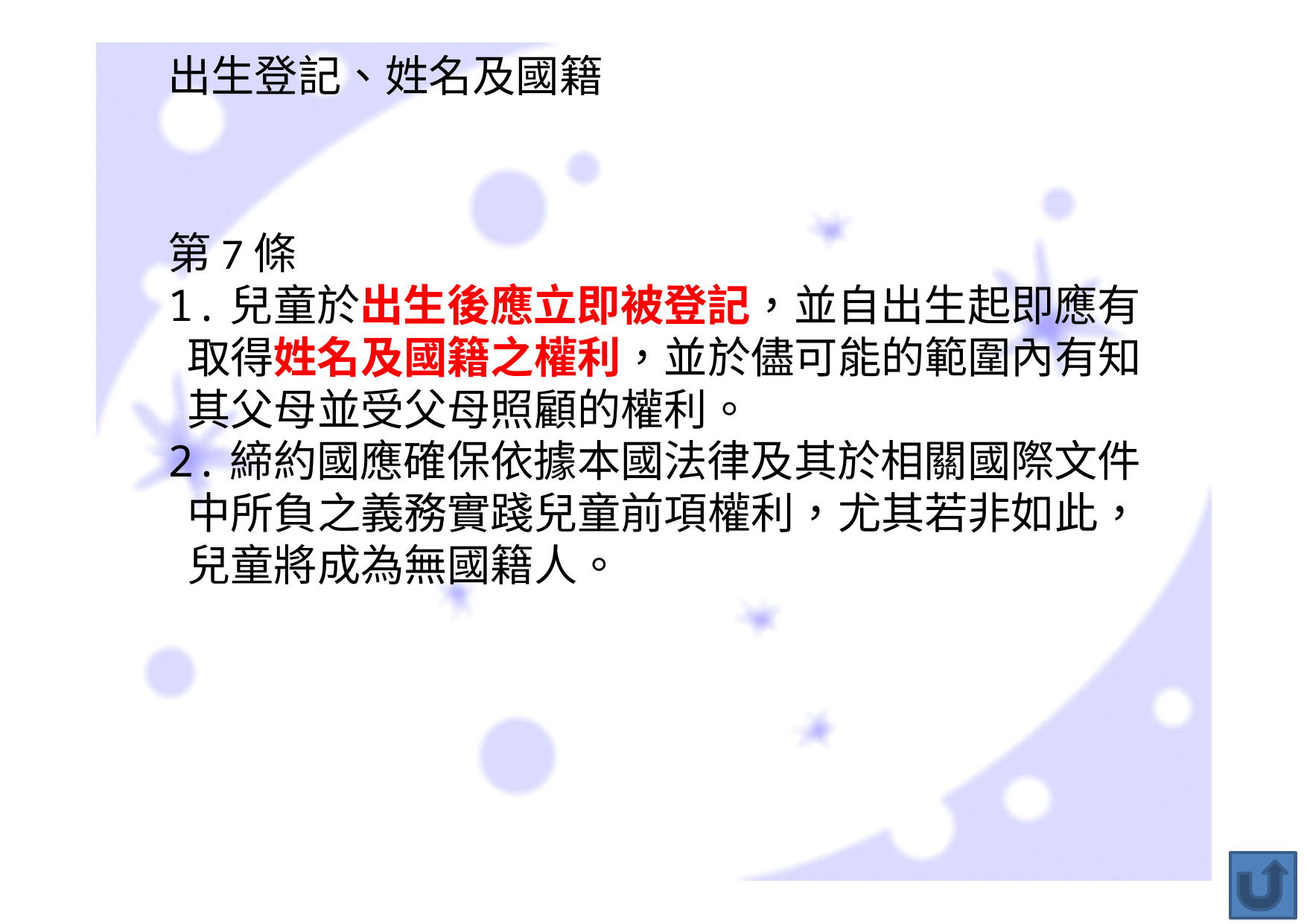

出生登記、姓名及國籍
第7條
1.兒童於出生後應立即被登記，並自出生起即應有取得姓名及國籍之權利，並於儘可能的範圍內有知其父母並受父母照顧的權利。
2.締約國應確保依據本國法律及其於相關國際文件中所負之義務實踐兒童前項權利，尤其若非如此，兒童將成為無國籍人。